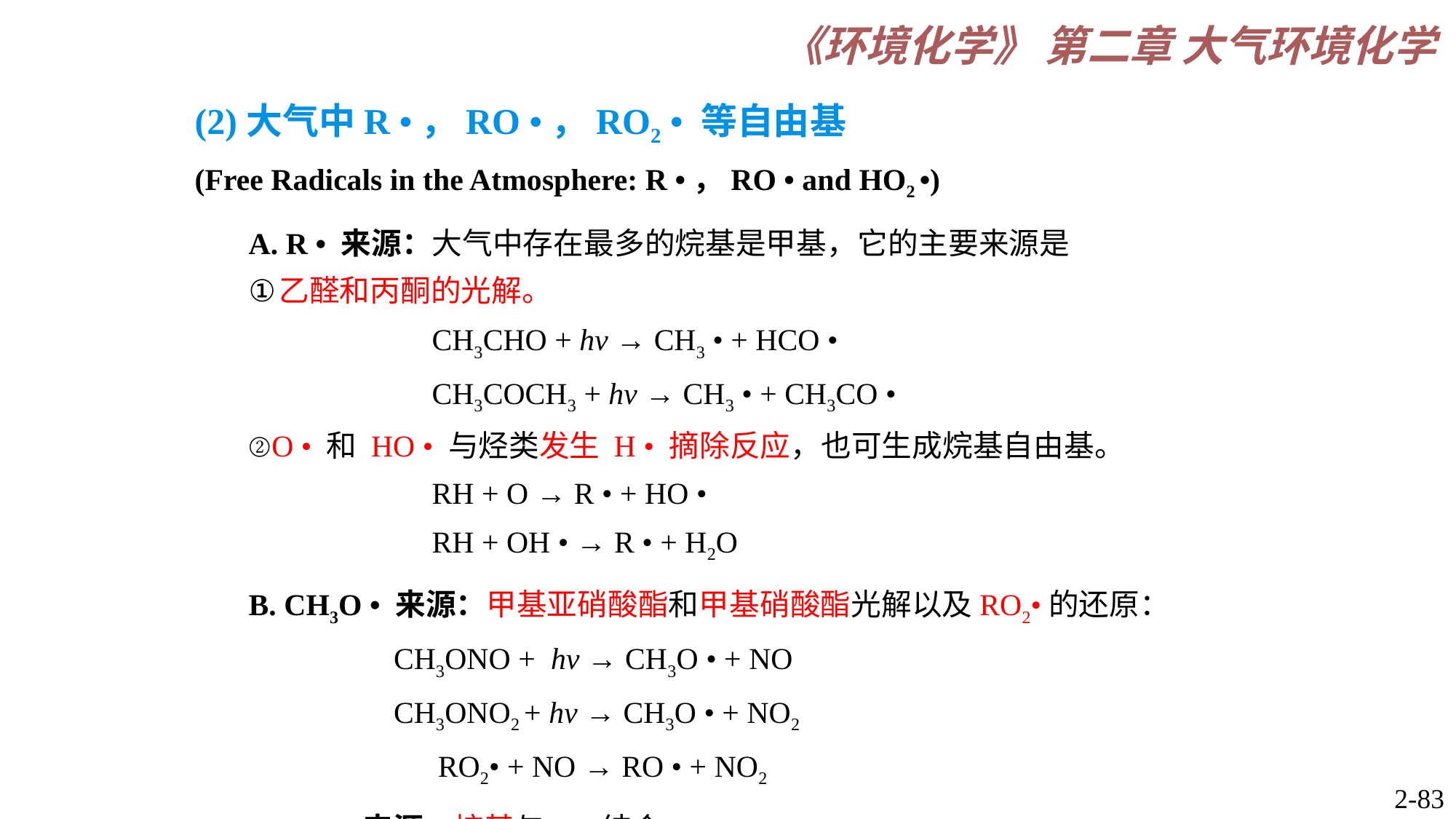

(2)大气中R •，RO •，RO2 • 等自由基
(Free Radicals in the Atmosphere: R •，RO • and HO2 •)
A. R • 来源：大气中存在最多的烷基是甲基，它的主要来源是
乙醛和丙酮的光解。
                        CH3CHO + hv → CH3 • + HCO •
                        CH3COCH3 + hv → CH3 • + CH3CO •
O • 和 HO • 与烃类发生 H • 摘除反应，也可生成烷基自由基。
                        RH + O → R • + HO •
                        RH + OH • → R • + H2O
B. CH3O • 来源：甲基亚硝酸酯和甲基硝酸酯光解以及RO2•的还原：
                   CH3ONO +  hv → CH3O • + NO
                   CH3ONO2 + hv → CH3O • + NO2
 RO2• + NO → RO • + NO2
C. RO2 •来源：烷基与 O2 结合。     R • + O2 → ROO •

2-83